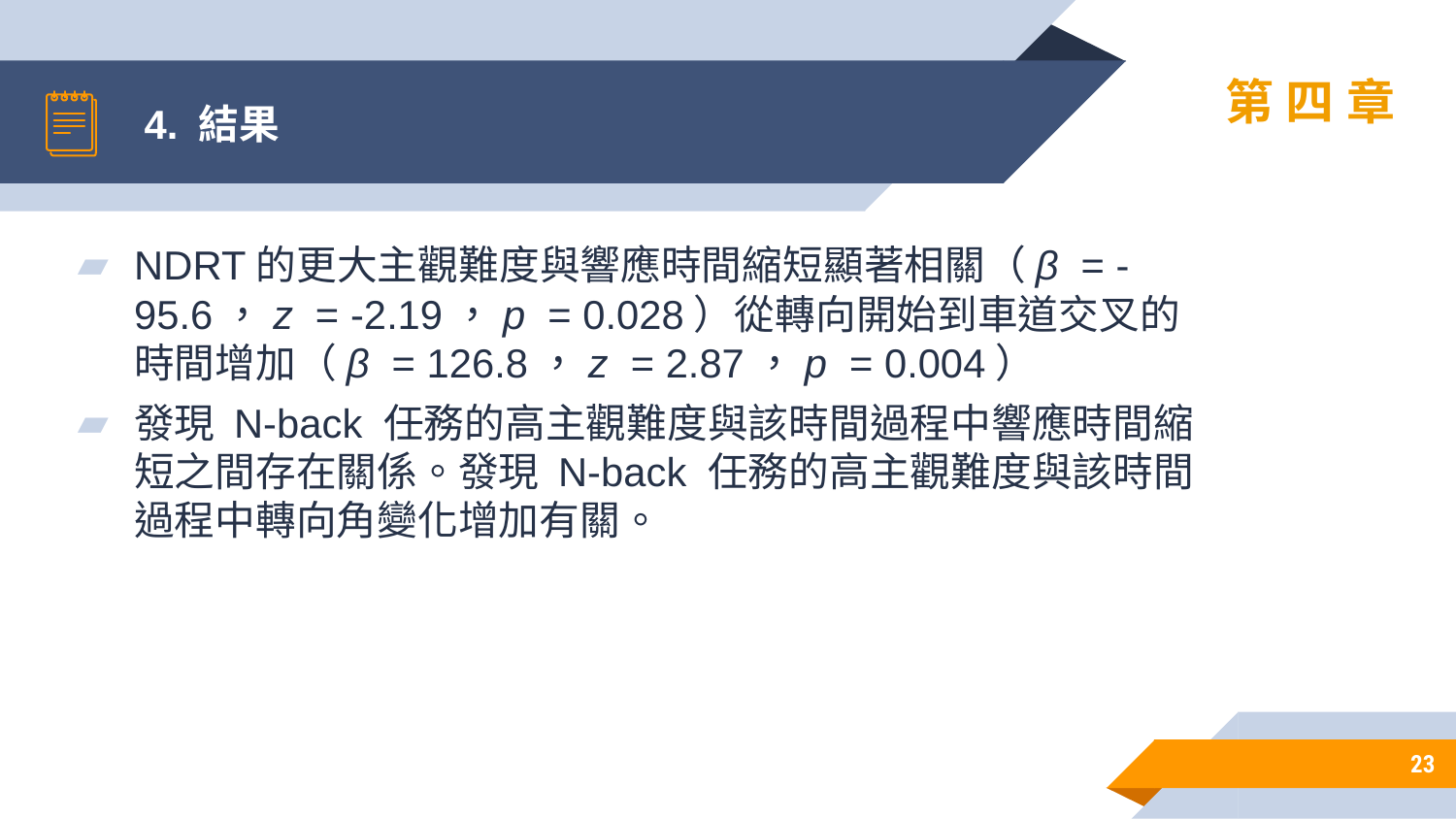

# 4. 結果
第四章

NDRT的更大主觀難度與響應時間縮短顯著相關（β  = -95.6，z  = -2.19，p  = 0.028）從轉向開始到車道交叉的時間增加（β  = 126.8，z  = 2.87，p  = 0.004）
發現 N-back 任務的高主觀難度與該時間過程中響應時間縮短之間存在關係。發現 N-back 任務的高主觀難度與該時間過程中轉向角變化增加有關。

23